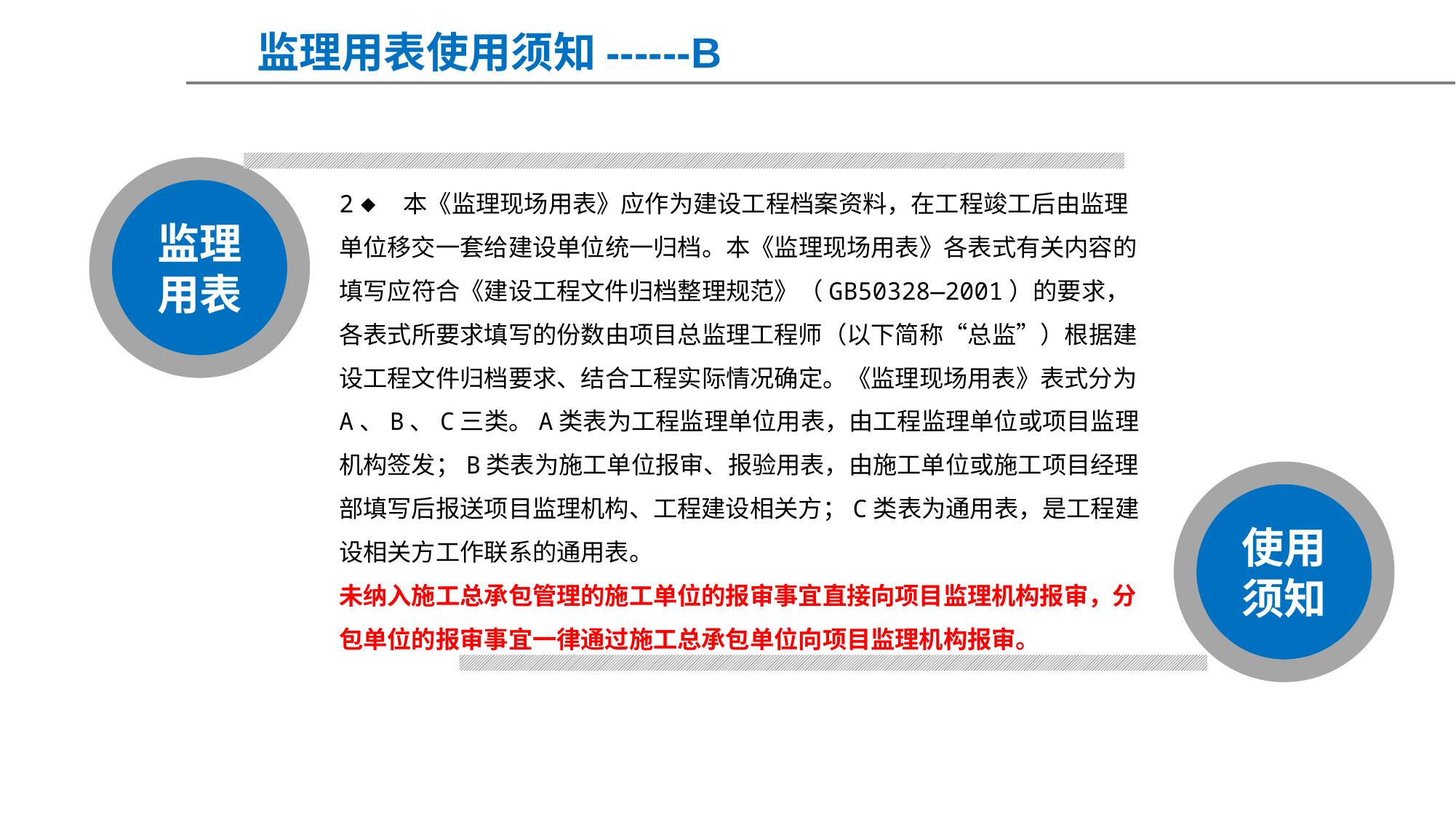

监理用表使用须知------B

2◆ 本《监理现场用表》应作为建设工程档案资料，在工程竣工后由监理单位移交一套给建设单位统一归档。本《监理现场用表》各表式有关内容的填写应符合《建设工程文件归档整理规范》（GB50328—2001）的要求，各表式所要求填写的份数由项目总监理工程师（以下简称“总监”）根据建设工程文件归档要求、结合工程实际情况确定。《监理现场用表》表式分为A、B、C三类。A类表为工程监理单位用表，由工程监理单位或项目监理机构签发；B类表为施工单位报审、报验用表，由施工单位或施工项目经理部填写后报送项目监理机构、工程建设相关方；C类表为通用表，是工程建设相关方工作联系的通用表。
未纳入施工总承包管理的施工单位的报审事宜直接向项目监理机构报审，分包单位的报审事宜一律通过施工总承包单位向项目监理机构报审。
监理用表
使用须知